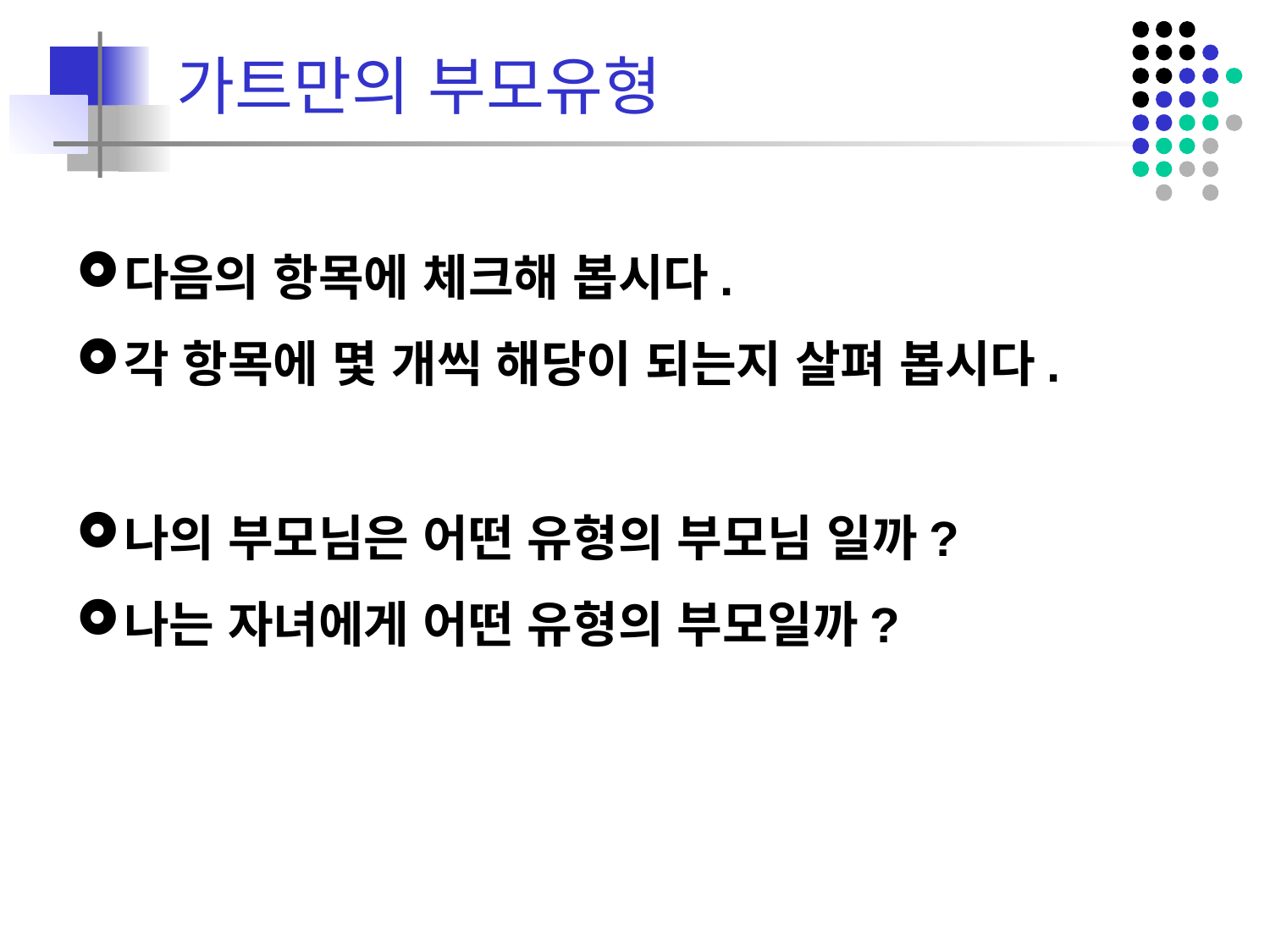

# 가트만의 부모유형
다음의 항목에 체크해 봅시다.
각 항목에 몇 개씩 해당이 되는지 살펴 봅시다.

나의 부모님은 어떤 유형의 부모님 일까?
나는 자녀에게 어떤 유형의 부모일까?